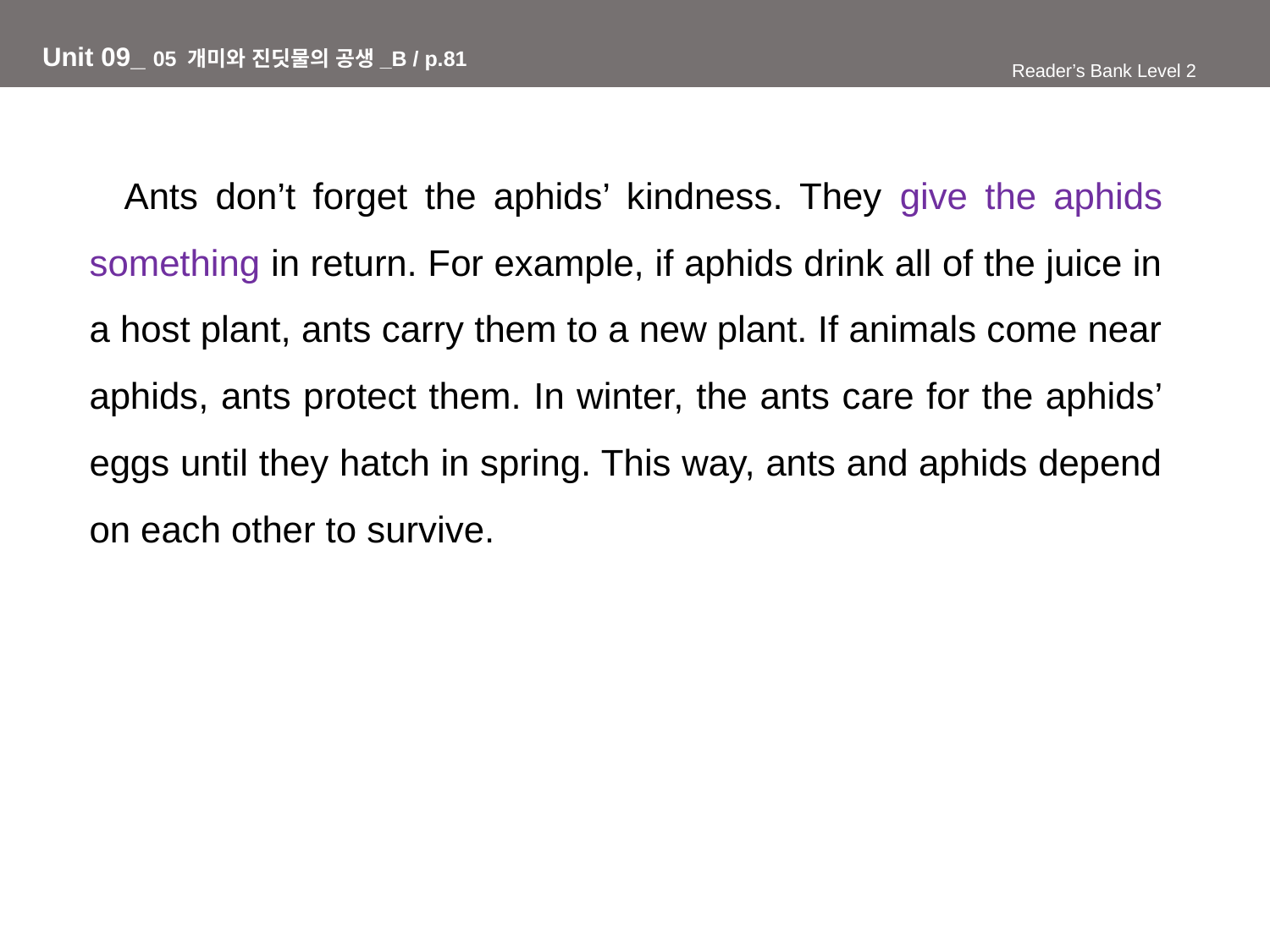

# Unit 09_ 05 개미와 진딧물의 공생_B / p.81
Reader’s Bank Level 2

  Ants don’t forget the aphids’ kindness. They give the aphids something in return. For example, if aphids drink all of the juice in a host plant, ants carry them to a new plant. If animals come near aphids, ants protect them. In winter, the ants care for the aphids’ eggs until they hatch in spring. This way, ants and aphids depend on each other to survive.